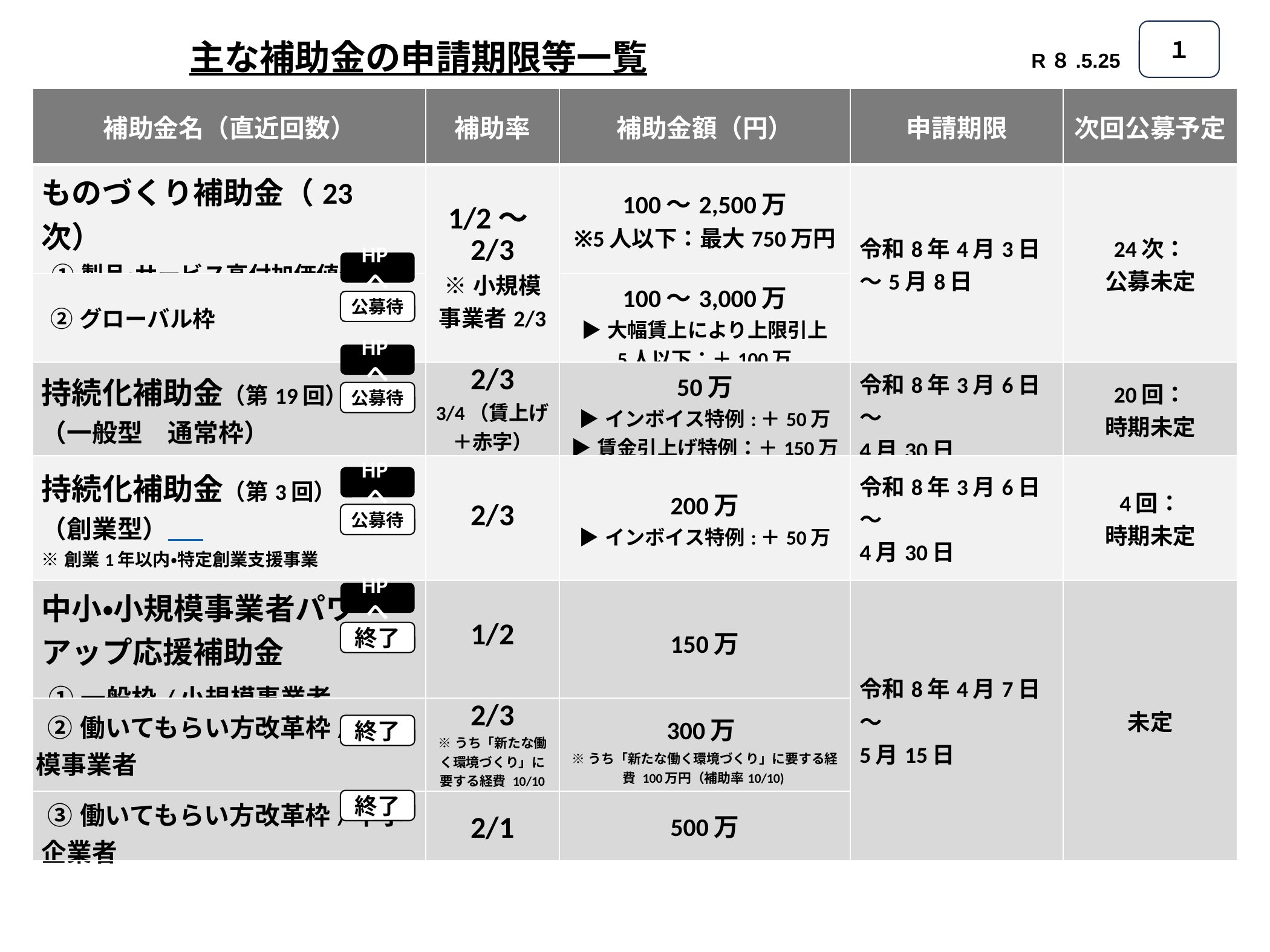

１
主な補助金の申請期限等一覧
R８.5.25
| 補助金名（直近回数） | 補助率 | 補助金額（円） | 申請期限 | 次回公募予定 |
| --- | --- | --- | --- | --- |
| ものづくり補助金（23次） ①製品・サービス高付加価値化枠 | 1/2～2/3 ※小規模事業者2/3 | 100～2,500万 ※5人以下：最大750万円 | 令和8年4月3日 ～5月8日 | 24次： 公募未定 |
| ②グローバル枠 |  | 100～3,000万 ▶大幅賃上により上限引上 5人以下：＋100万 |  |  |
| 持続化補助金（第19回） （一般型　通常枠） | 2/3 3/4（賃上げ＋赤字） | 50万 ▶インボイス特例:＋50万 ▶賃金引上げ特例：＋150万 | 令和8年3月6日～ 4月30日 | 20回： 時期未定 |
| 持続化補助金（第3回） （創業型）　　 ※創業1年以内・特定創業支援事業 | 2/3 | 200万 ▶インボイス特例:＋50万 | 令和8年3月6日～ 4月30日 | 4回： 時期未定 |
| 中小・小規模事業者パワーアップ応援補助金 ①一般枠/小規模事業者 | 1/2 | 150万 | 令和8年4月7日～ 5月15日 | 未定 |
| ②働いてもらい方改革枠/小規模事業者 | 2/3 ※うち「新たな働く環境づくり」に要する経費 10/10 | 300万 ※うち「新たな働く環境づくり」に要する経費 100万円（補助率10/10) |  |  |
| ③働いてもらい方改革枠/中小企業者 | 2/1 | 500万 |  |  |
HPへ
公募待
HPへ
公募待
HPへ
公募待
HPへ
終了
終了
終了